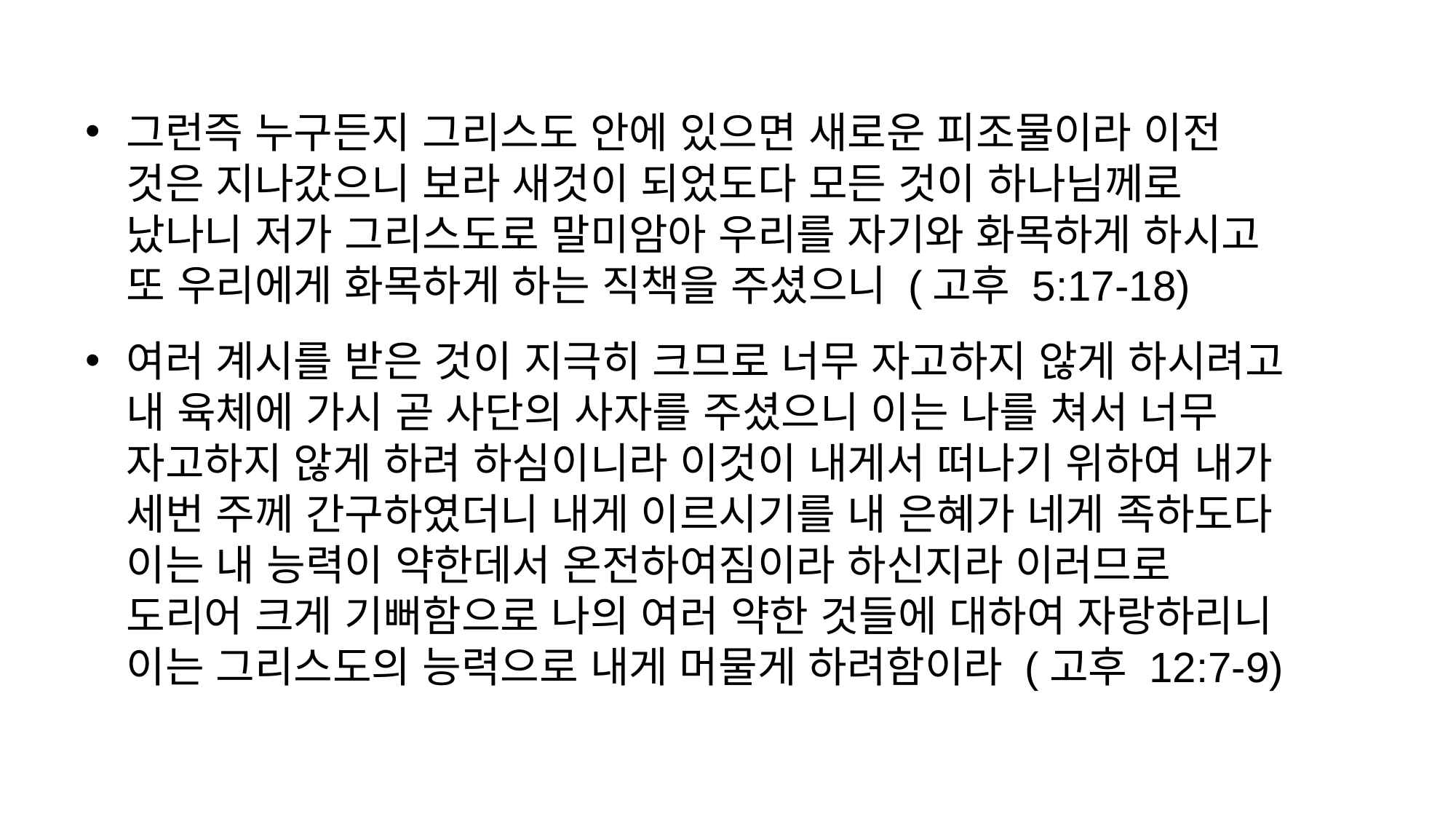

그런즉 누구든지 그리스도 안에 있으면 새로운 피조물이라 이전 것은 지나갔으니 보라 새것이 되었도다 모든 것이 하나님께로 났나니 저가 그리스도로 말미암아 우리를 자기와 화목하게 하시고 또 우리에게 화목하게 하는 직책을 주셨으니 (고후 5:17-18)

여러 계시를 받은 것이 지극히 크므로 너무 자고하지 않게 하시려고 내 육체에 가시 곧 사단의 사자를 주셨으니 이는 나를 쳐서 너무 자고하지 않게 하려 하심이니라 이것이 내게서 떠나기 위하여 내가 세번 주께 간구하였더니 내게 이르시기를 내 은혜가 네게 족하도다 이는 내 능력이 약한데서 온전하여짐이라 하신지라 이러므로 도리어 크게 기뻐함으로 나의 여러 약한 것들에 대하여 자랑하리니 이는 그리스도의 능력으로 내게 머물게 하려함이라 (고후 12:7-9)